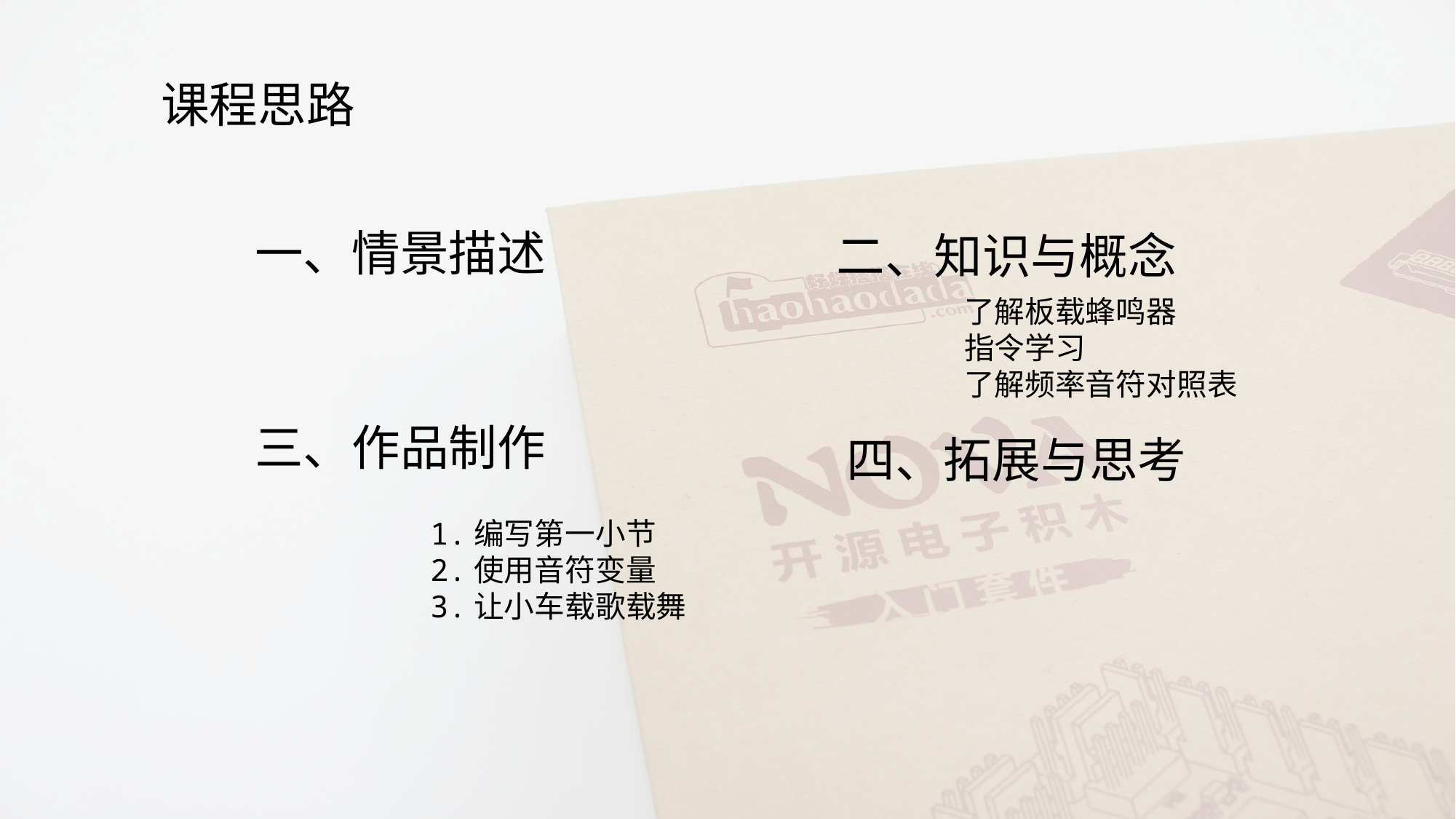

课程思路
一、情景描述
二、知识与概念
了解板载蜂鸣器
指令学习
了解频率音符对照表
三、作品制作
四、拓展与思考
1.编写第一小节
2.使用音符变量
3.让小车载歌载舞